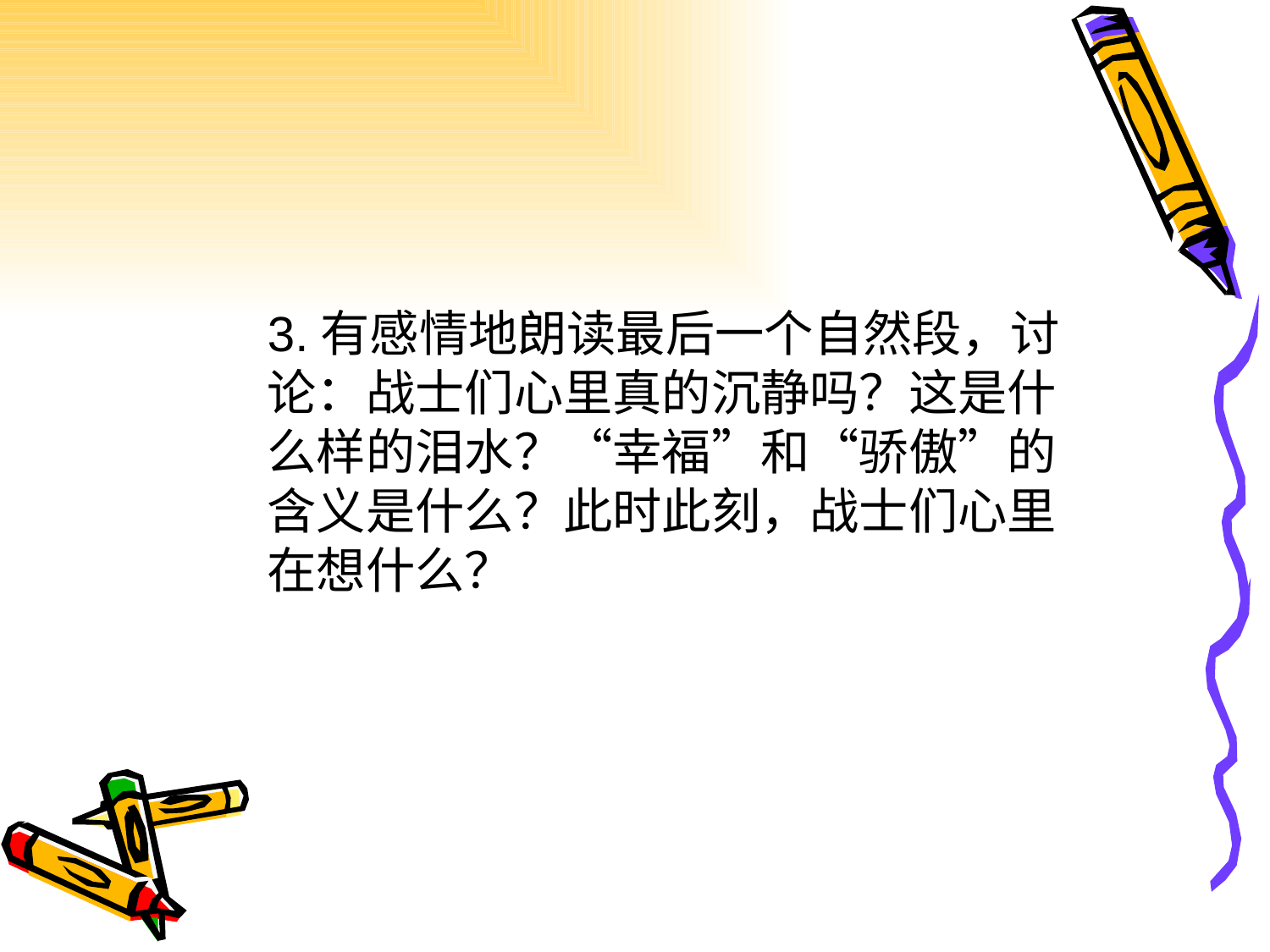

3.有感情地朗读最后一个自然段，讨论：战士们心里真的沉静吗？这是什么样的泪水？“幸福”和“骄傲”的含义是什么？此时此刻，战士们心里在想什么？